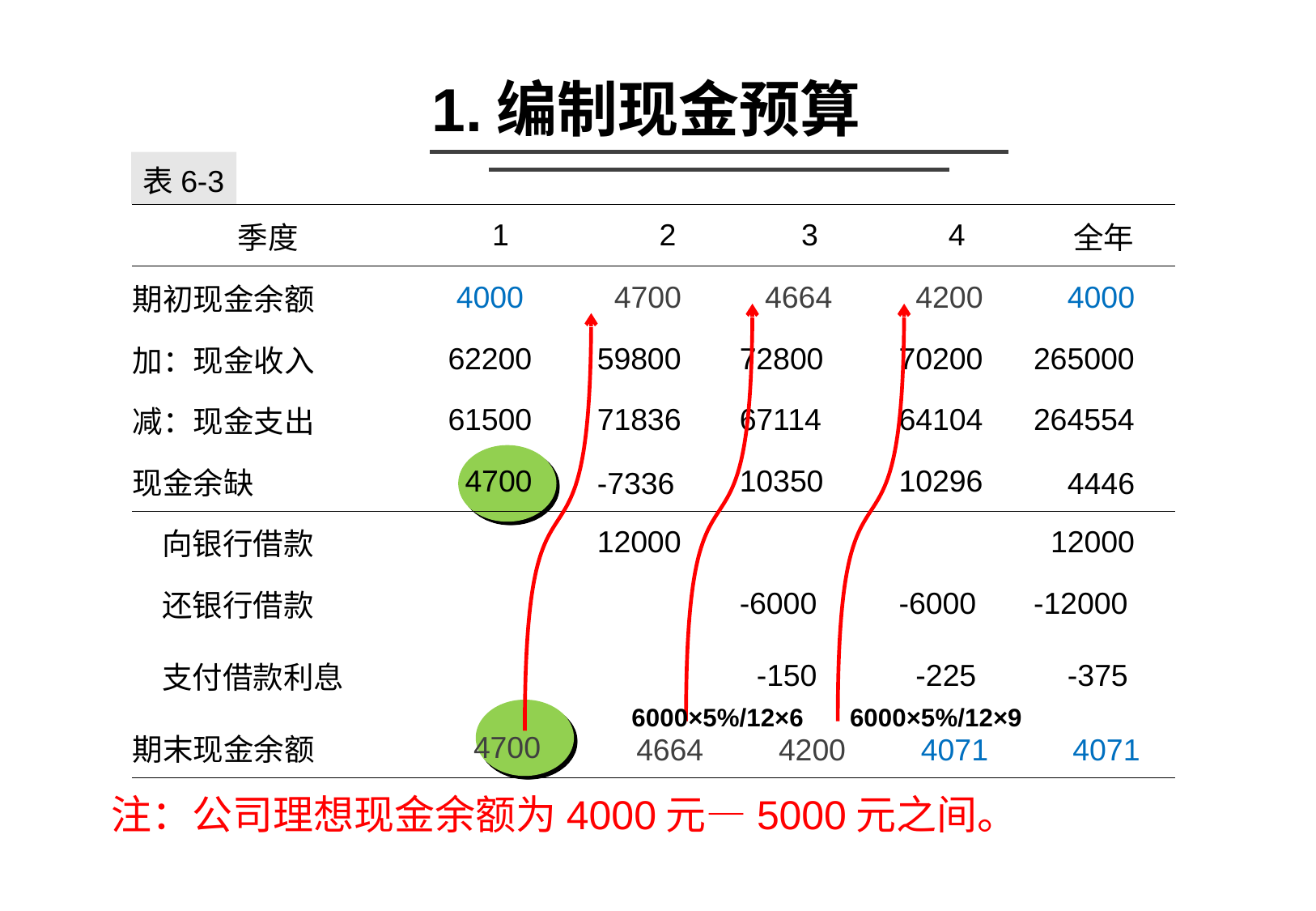

1.编制现金预算
表6-3
| 季度 | 1 | 2 | 3 | 4 | 全年 |
| --- | --- | --- | --- | --- | --- |
| 期初现金余额 | 4000 | 4700 | 4664 | 4200 | 4000 |
| 加：现金收入 | 62200 | 59800 | 72800 | 70200 | 265000 |
| 减：现金支出 | 61500 | 71836 | 67114 | 64104 | 264554 |
| 现金余缺 | 4700 | -7336 | 10350 | 10296 | 4446 |
| 向银行借款 |  | 12000 |  |  | 12000 |
| 还银行借款 |  |  | -6000 | -6000 | -12000 |
| 支付借款利息 |  |  | -150 | -225 | -375 |
| 期末现金余额 | 4700 | 4664 | 4200 | 4071 | 4071 |

6000×5%/12×9
6000×5%/12×6

注：公司理想现金余额为4000元—5000元之间。